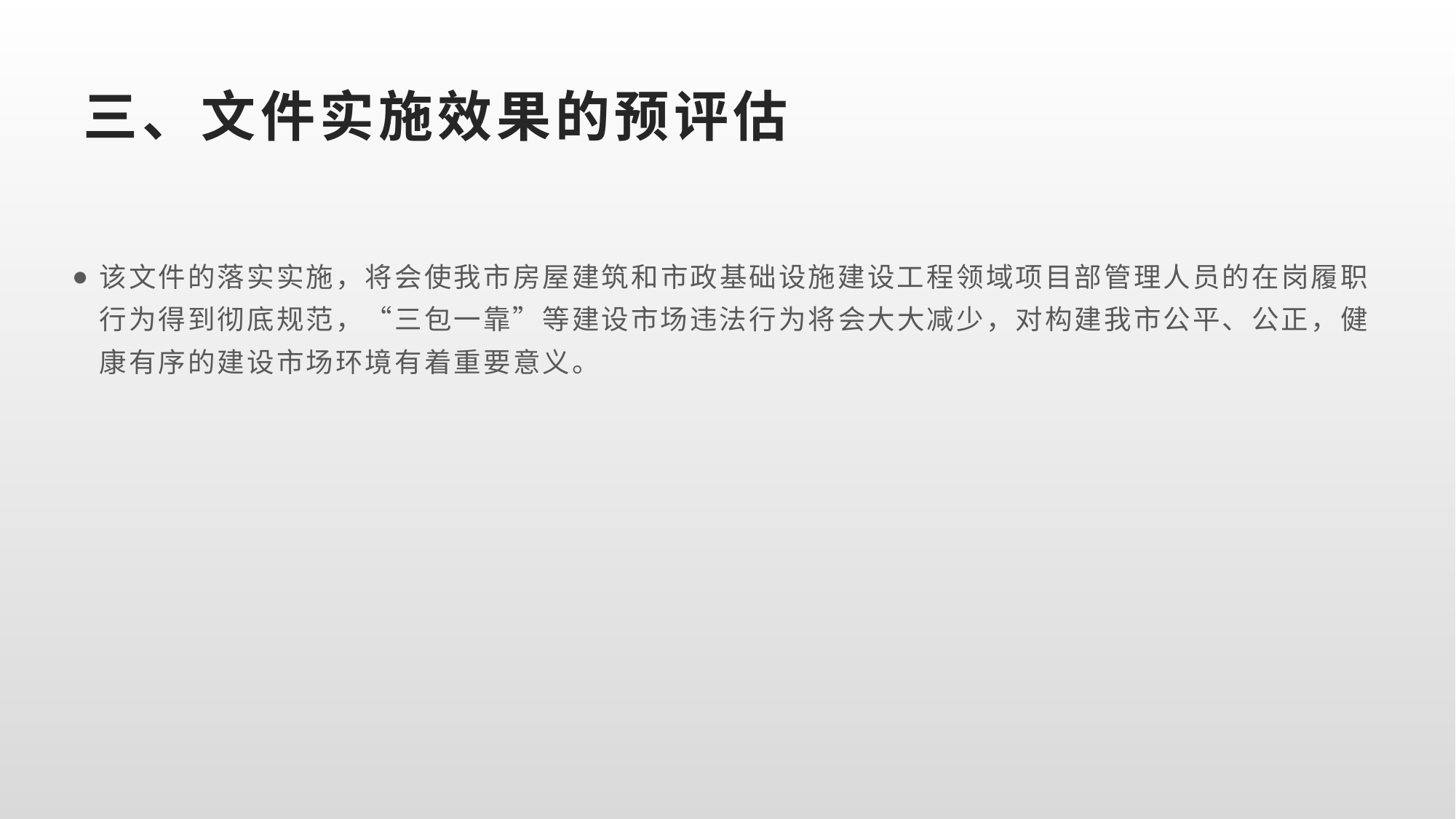

# 三、文件实施效果的预评估
该文件的落实实施，将会使我市房屋建筑和市政基础设施建设工程领域项目部管理人员的在岗履职行为得到彻底规范，“三包一靠”等建设市场违法行为将会大大减少，对构建我市公平、公正，健康有序的建设市场环境有着重要意义。